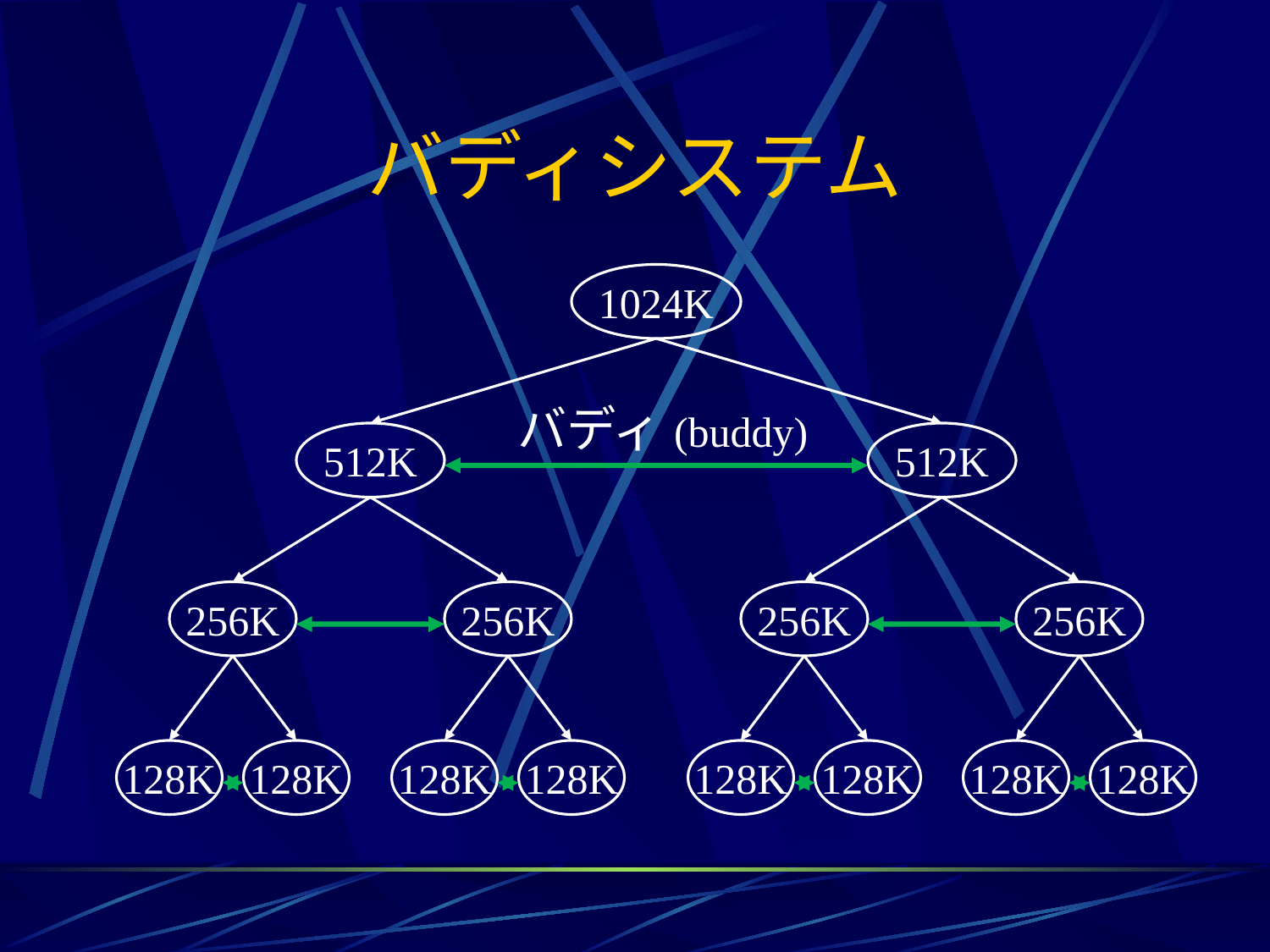

# バディシステム
1024K

512K
512K
バディ(buddy)

256K
256K
256K
256K

128K
128K
128K
128K
128K
128K
128K
128K